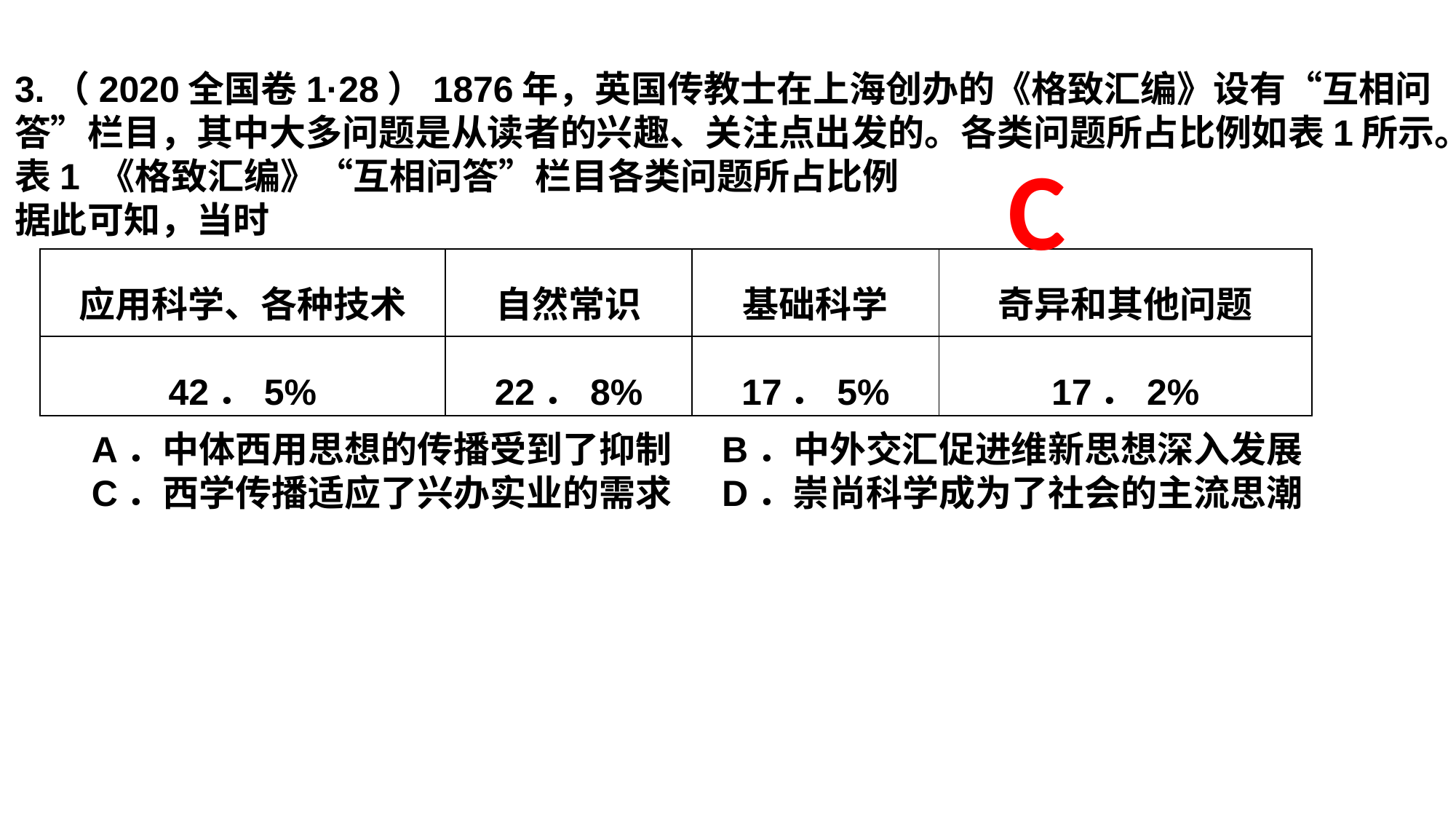

3.（2020全国卷1·28）1876年，英国传教士在上海创办的《格致汇编》设有“互相问答”栏目，其中大多问题是从读者的兴趣、关注点出发的。各类问题所占比例如表1所示。
表1 《格致汇编》“互相问答”栏目各类问题所占比例
据此可知，当时
C
| 应用科学、各种技术 | 自然常识 | 基础科学 | 奇异和其他问题 |
| --- | --- | --- | --- |
| 42．5% | 22．8% | 17．5% | 17．2% |
    A．中体西用思想的传播受到了抑制     B．中外交汇促进维新思想深入发展
    C．西学传播适应了兴办实业的需求     D．崇尚科学成为了社会的主流思潮